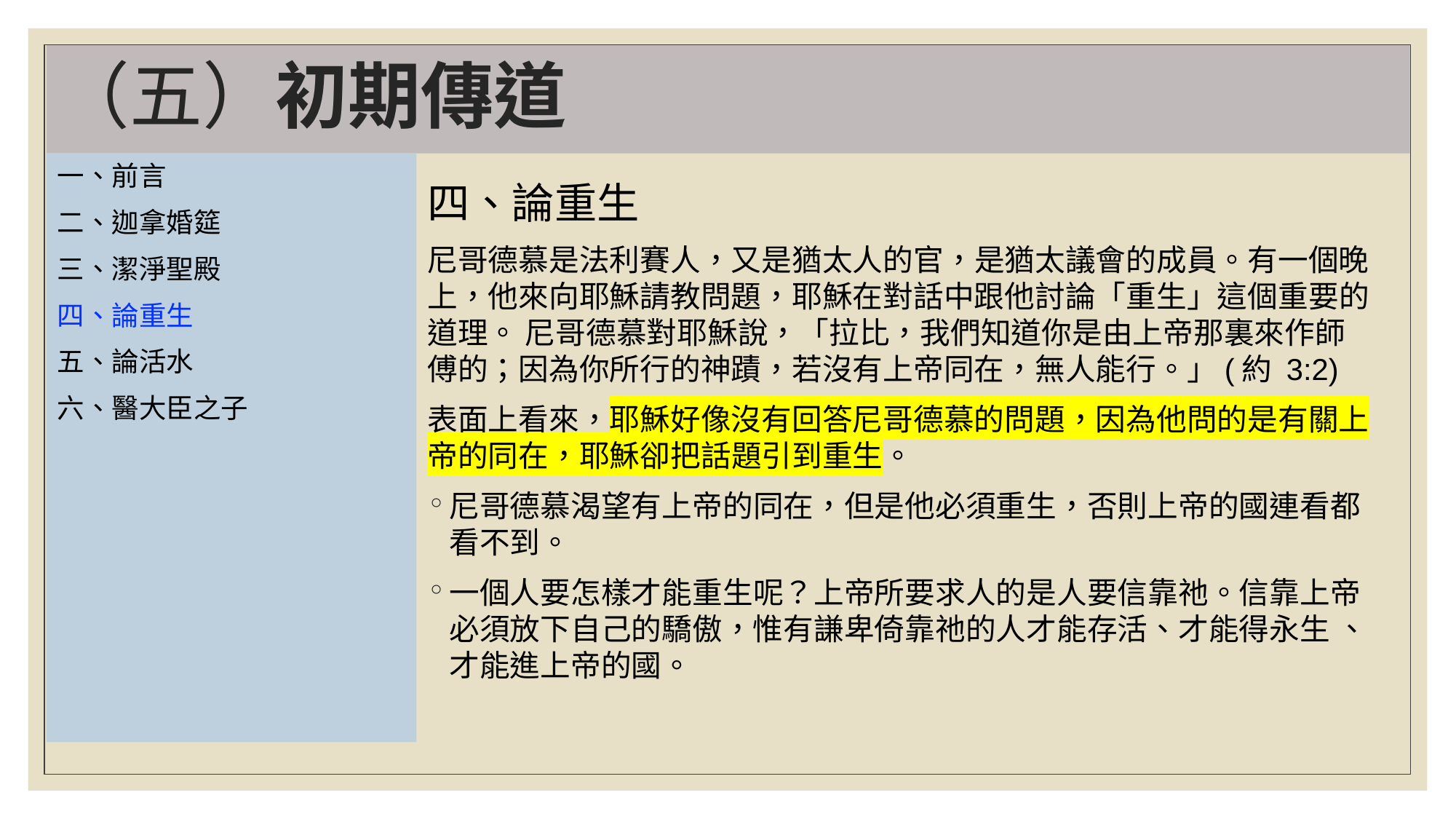

# （五）初期傳道
一、前言
二、迦拿婚筵
三、潔淨聖殿
四、論重生
五、論活水
六、醫大臣之子

四、論重生
尼哥德慕是法利賽人，又是猶太人的官，是猶太議會的成員。有一個晚上，他來向耶穌請教問題，耶穌在對話中跟他討論「重生」這個重要的道理。 尼哥德慕對耶穌說，「拉比，我們知道你是由上帝那裏來作師傅的；因為你所行的神蹟，若沒有上帝同在，無人能行。」(約 3:2)
表面上看來，耶穌好像沒有回答尼哥德慕的問題，因為他問的是有關上帝的同在，耶穌卻把話題引到重生。
尼哥德慕渴望有上帝的同在，但是他必須重生，否則上帝的國連看都看不到。
一個人要怎樣才能重生呢？上帝所要求人的是人要信靠祂。信靠上帝必須放下自己的驕傲，惟有謙卑倚靠祂的人才能存活、才能得永生 、才能進上帝的國。